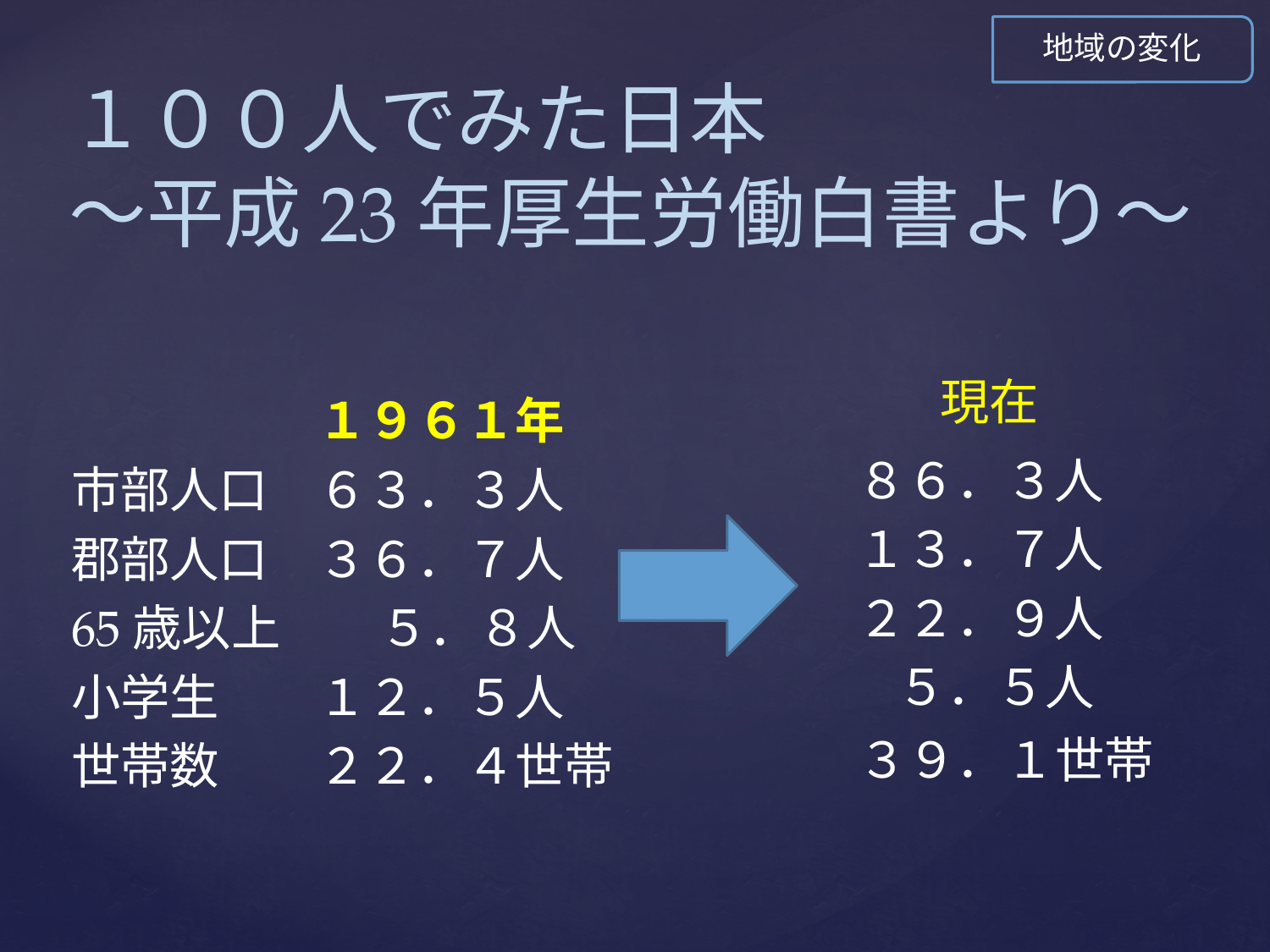

地域の変化
１００人でみた日本
～平成23年厚生労働白書より～

　　　　　１９６１年
市部人口　６３．３人
郡部人口　３６．７人
65歳以上　　５．８人
小学生　　１２．５人
世帯数　　２２．４世帯

現在
８６．３人
１３．７人

２２．９人
５．５人
３９．１世帯